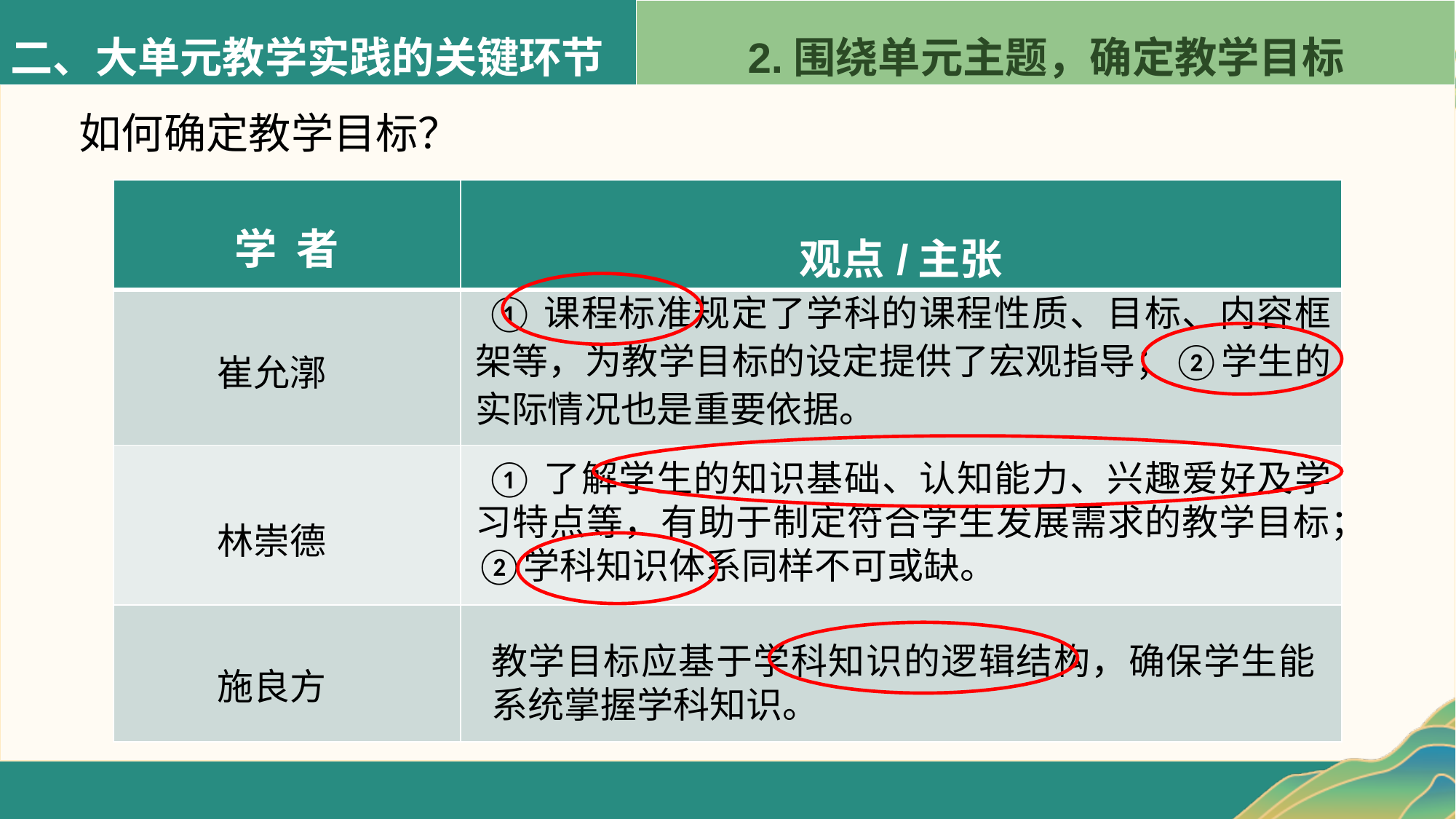

二、大单元教学实践的关键环节

2.围绕单元主题，确定教学目标

如何确定教学目标？
| 学 者 | 观点/主张 |
| --- | --- |
|  |  |
|  |  |
|  |  |

 ①课程标准规定了学科的课程性质、目标、内容框架等，为教学目标的设定提供了宏观指导；②学生的实际情况也是重要依据。

崔允漷

 ①了解学生的知识基础、认知能力、兴趣爱好及学习特点等，有助于制定符合学生发展需求的教学目标；②学科知识体系同样不可或缺。
林崇德

教学目标应基于学科知识的逻辑结构，确保学生能系统掌握学科知识。
施良方